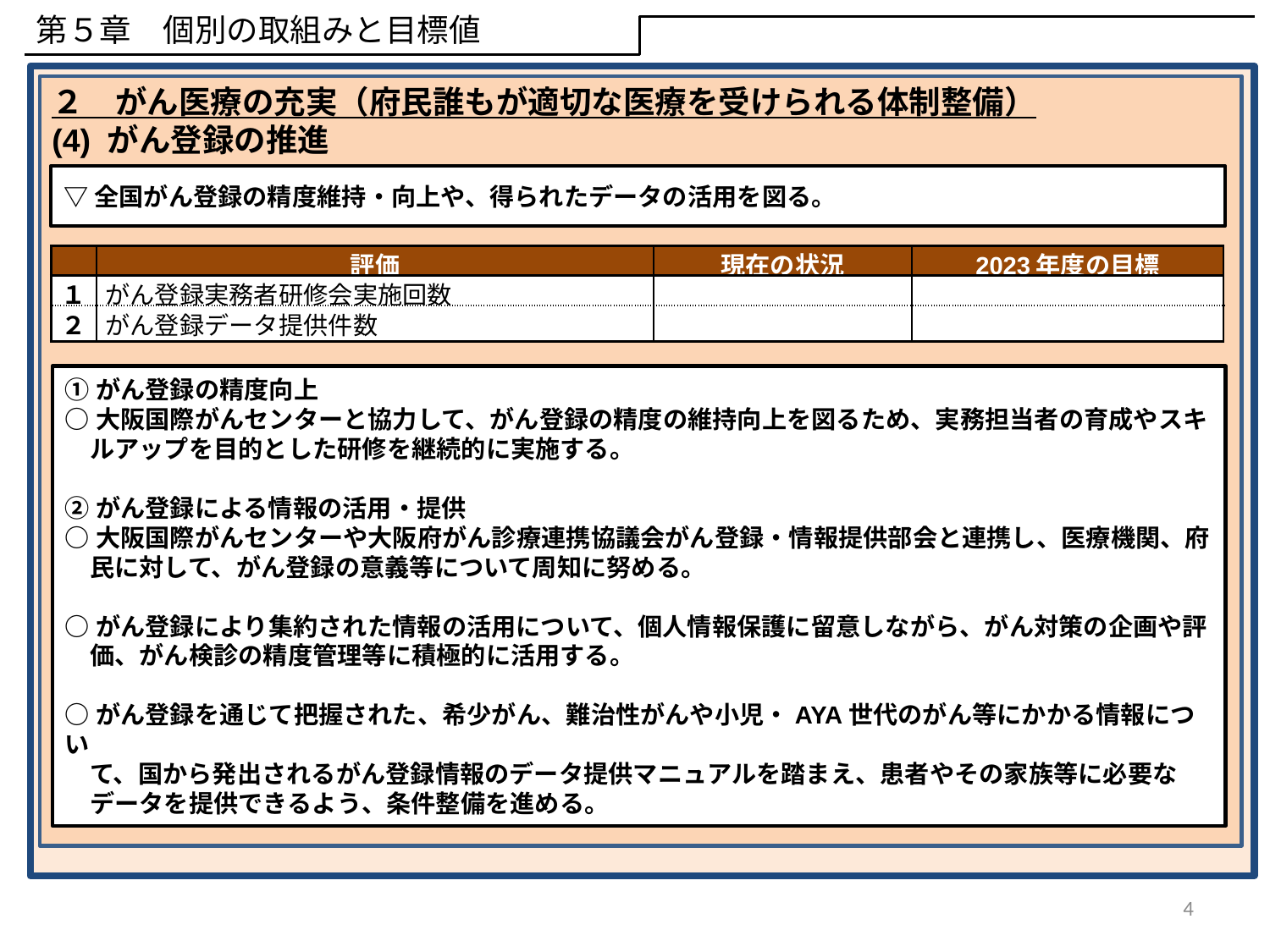

第５章　個別の取組みと目標値

２　がん医療の充実（府民誰もが適切な医療を受けられる体制整備）
(4) がん登録の推進

▽全国がん登録の精度維持・向上や、得られたデータの活用を図る。
|  | 評価 | 現在の状況 | 2023年度の目標 |
| --- | --- | --- | --- |
| １ | がん登録実務者研修会実施回数 |  |  |
| ２ | がん登録データ提供件数 |  |  |
①がん登録の精度向上
○大阪国際がんセンターと協力して、がん登録の精度の維持向上を図るため、実務担当者の育成やスキ
　ルアップを目的とした研修を継続的に実施する。

②がん登録による情報の活用・提供
○大阪国際がんセンターや大阪府がん診療連携協議会がん登録・情報提供部会と連携し、医療機関、府
　民に対して、がん登録の意義等について周知に努める。

○がん登録により集約された情報の活用について、個人情報保護に留意しながら、がん対策の企画や評
　価、がん検診の精度管理等に積極的に活用する。

○がん登録を通じて把握された、希少がん、難治性がんや小児・AYA世代のがん等にかかる情報につい
　て、国から発出されるがん登録情報のデータ提供マニュアルを踏まえ、患者やその家族等に必要な
　データを提供できるよう、条件整備を進める。
4